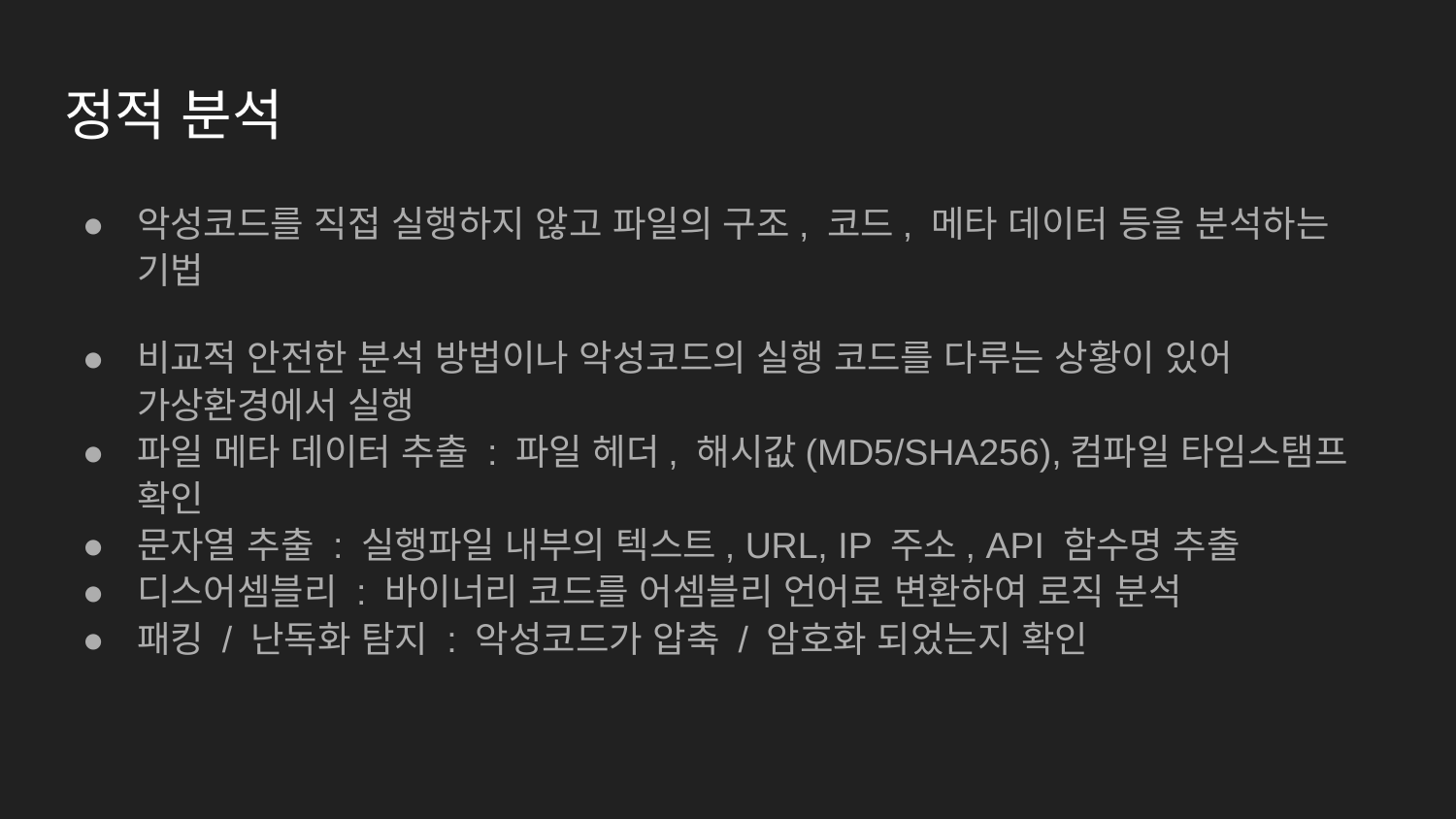

# 정적 분석
악성코드를 직접 실행하지 않고 파일의 구조, 코드, 메타 데이터 등을 분석하는 기법
비교적 안전한 분석 방법이나 악성코드의 실행 코드를 다루는 상황이 있어 가상환경에서 실행
파일 메타 데이터 추출 : 파일 헤더, 해시값(MD5/SHA256),컴파일 타임스탬프 확인
문자열 추출 : 실행파일 내부의 텍스트, URL, IP 주소, API 함수명 추출
디스어셈블리 : 바이너리 코드를 어셈블리 언어로 변환하여 로직 분석
패킹 / 난독화 탐지 : 악성코드가 압축 / 암호화 되었는지 확인